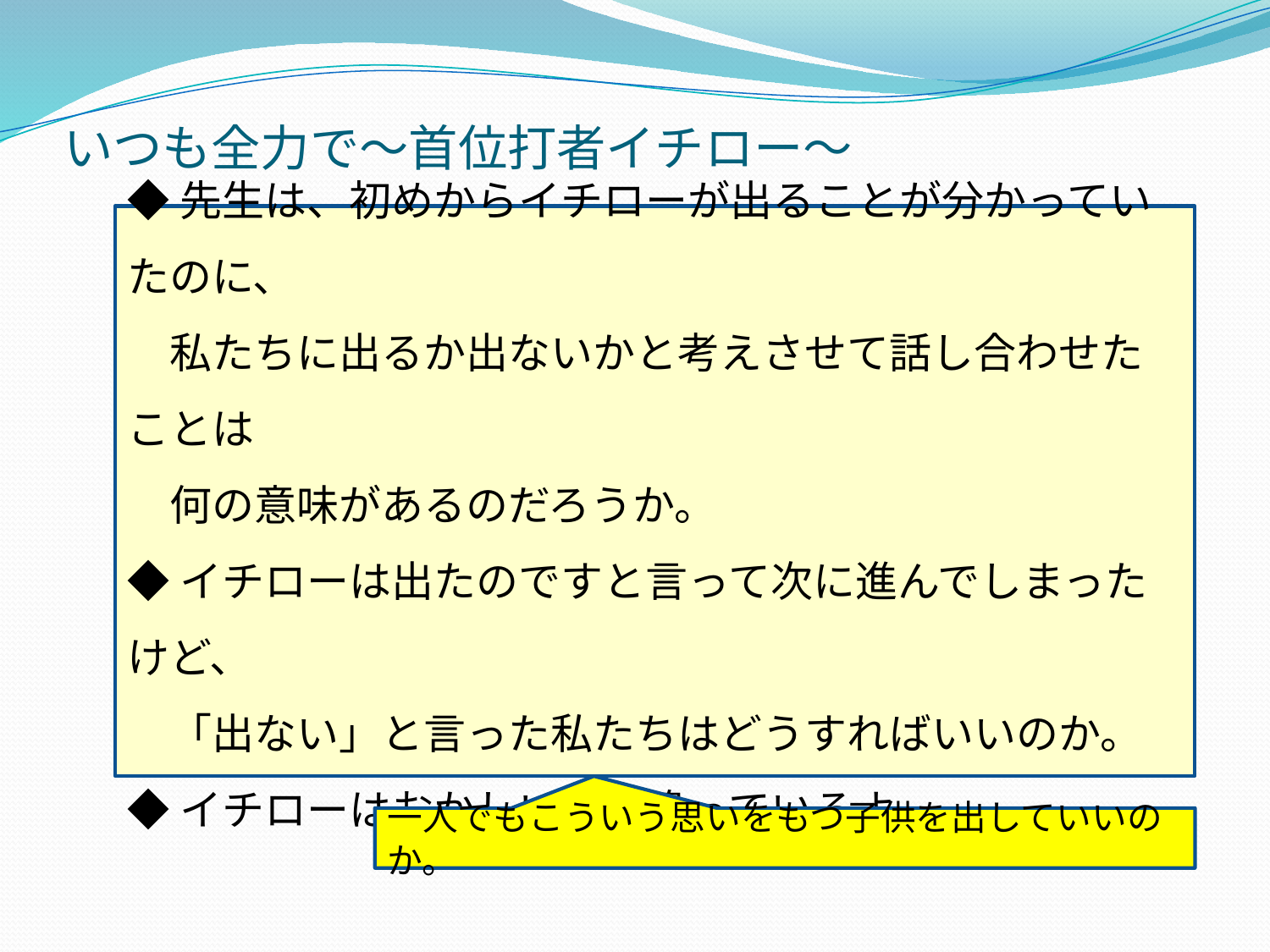

# いつも全力で～首位打者イチロー～

◆先生は、初めからイチローが出ることが分かっていたのに、
　私たちに出るか出ないかと考えさせて話し合わせたことは
　何の意味があるのだろうか。
◆イチローは出たのですと言って次に進んでしまったけど、
　「出ない」と言った私たちはどうすればいいのか。
◆イチローはおかしい、間違っているよ。
一人でもこういう思いをもつ子供を出していいのか。